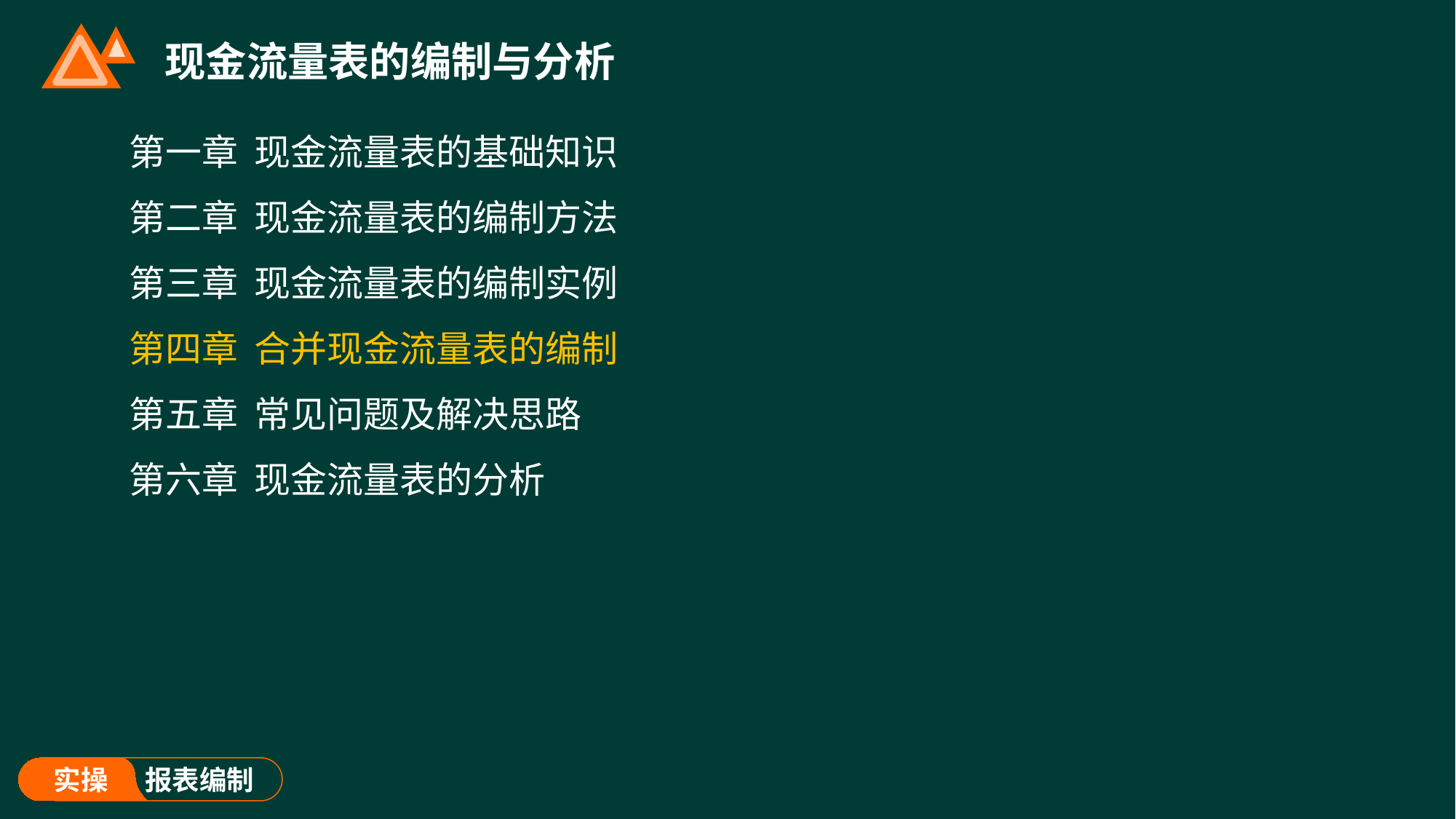

# 现金流量表的编制与分析
第一章  现金流量表的基础知识
第二章  现金流量表的编制方法
第三章  现金流量表的编制实例
第四章  合并现金流量表的编制
第五章  常见问题及解决思路
第六章  现金流量表的分析